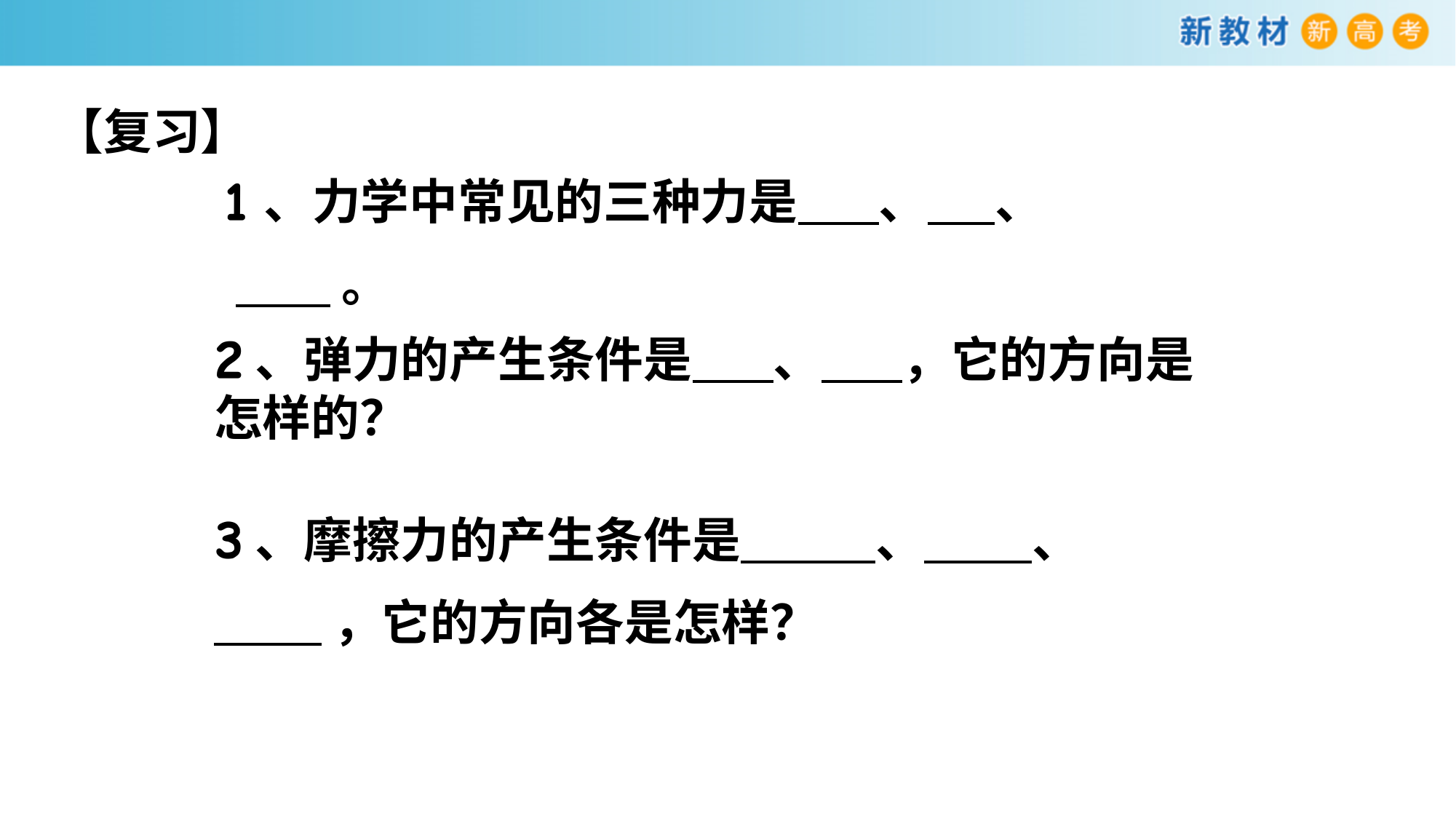

【复习】
1、力学中常见的三种力是      、     、
        。
2、弹力的产生条件是      、      ，它的方向是怎样的？
3、摩擦力的产生条件是          、        、
        ，它的方向各是怎样？